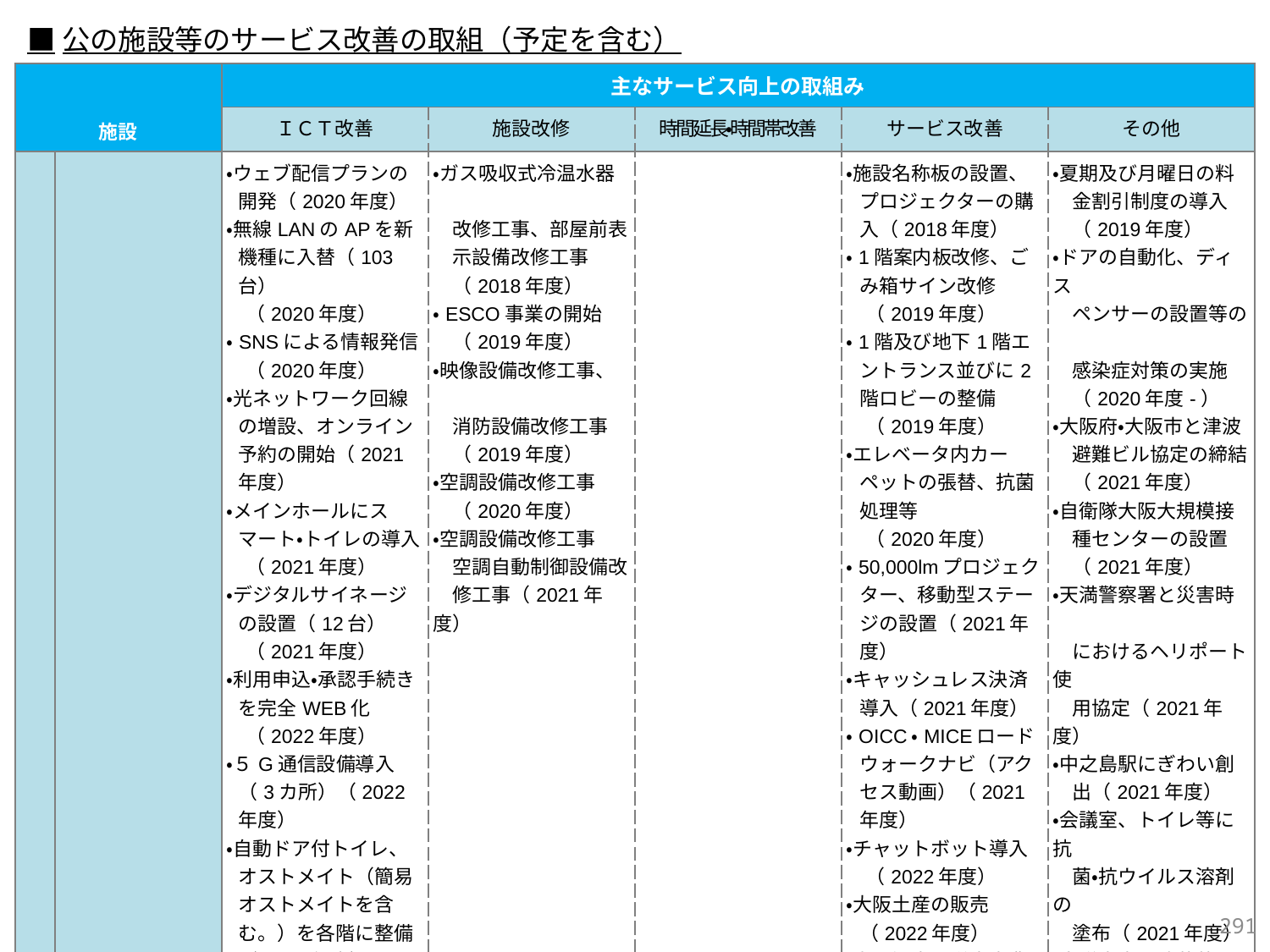

■公の施設等のサービス改善の取組（予定を含む）
| 施設 |  | 主なサービス向上の取組み |  |  |  |  |
| --- | --- | --- | --- | --- | --- | --- |
|  |  | ＩＣＴ改善 | 施設改修 | 時間延長・時間帯改善 | サービス改善 | その他 |
|  |  | ・ウェブ配信プランの開発（2020年度） ・無線LANのAPを新機種に入替（103台） 　（2020年度） ・SNSによる情報発信 　（2020年度） ・光ネットワーク回線の増設、オンライン予約の開始（2021年度） ・メインホールにスマート・トイレの導入 　（2021年度） ・デジタルサイネージの設置（12台） 　（2021年度） ・利用申込・承認手続きを完全WEB化 　（2022年度） ・５G通信設備導入（3カ所）（2022年度） ・自動ドア付トイレ、オストメイト（簡易オストメイトを含む。）を各階に整備（2022年度） | ・ガス吸収式冷温水器　 　改修工事、部屋前表 　示設備改修工事 　（2018年度） ・ESCO事業の開始 　（2019年度） ・映像設備改修工事、　　 　消防設備改修工事 　（2019年度） ・空調設備改修工事 　（2020年度） ・空調設備改修工事 　空調自動制御設備改 　修工事（2021年度） |  | ・施設名称板の設置、プロジェクターの購入（2018年度） ・1階案内板改修、ごみ箱サイン改修 　（2019年度） ・1階及び地下1階エントランス並びに2階ロビーの整備 　（2019年度） ・エレベータ内カーペットの張替、抗菌処理等 　（2020年度） ・50,000lmプロジェクター、移動型ステージの設置（2021年度） ・キャッシュレス決済導入（2021年度） ・OICC・MICEロードウォークナビ（アクセス動画）（2021年度） ・チャットボット導入 　（2022年度） ・大阪土産の販売（2022年度） ・水上観光の送客事業開始（2022年度） | ・夏期及び月曜日の料 　金割引制度の導入 　（2019年度） ・ドアの自動化、ディス 　ペンサーの設置等の　 　感染症対策の実施 　（2020年度-） ・大阪府・大阪市と津波 　避難ビル協定の締結 　（2021年度） ・自衛隊大阪大規模接 　種センターの設置 　（2021年度） ・天満警察署と災害時　 　におけるヘリポート使 　用協定（2021年度） ・中之島駅にぎわい創 　出（2021年度） ・会議室、トイレ等に抗 　菌・抗ウイルス溶剤の 　塗布（2021年度） ・会議室空間除菌装置 の設置（46台） 　（2021年度） ・英語版館内安全ガイド　 　作成（2021年度） |
291